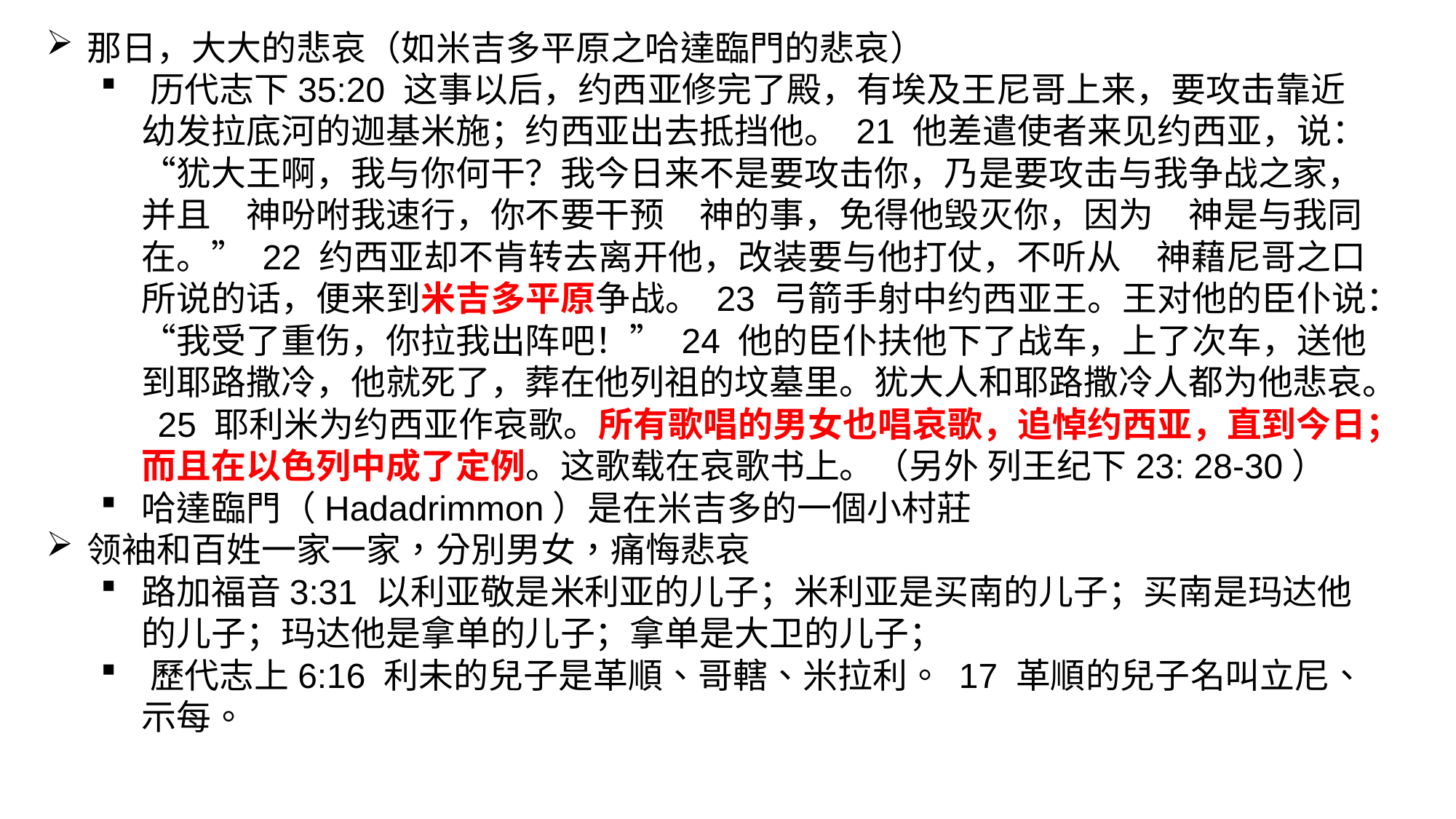

那日，大大的悲哀（如米吉多平原之哈達臨門的悲哀）
‪‪历代志下‬35:20 这事以后，约西亚修完了殿，有埃及王尼哥上来，要攻击靠近幼发拉底河的迦基米施；约西亚出去抵挡他。 21 他差遣使者来见约西亚，说：“犹大王啊，我与你何干？我今日来不是要攻击你，乃是要攻击与我争战之家，并且　神吩咐我速行，你不要干预　神的事，免得他毁灭你，因为　神是与我同在。” 22 约西亚却不肯转去离开他，改装要与他打仗，不听从　神藉尼哥之口所说的话，便来到米吉多平原争战。 23 弓箭手射中约西亚王。王对他的臣仆说：“我受了重伤，你拉我出阵吧！” 24 他的臣仆扶他下了战车，上了次车，送他到耶路撒冷，他就死了，葬在他列祖的坟墓里。犹大人和耶路撒冷人都为他悲哀。 25 耶利米为约西亚作哀歌。所有歌唱的男女也唱哀歌，追悼约西亚，直到今日；而且在以色列中成了定例。这歌载在哀歌书上。（另外 列王纪下‬23: 28-30）
哈達臨門（Hadadrimmon）是在米吉多的一個小村莊
领袖和‪百姓一家一家，分別男女，痛悔悲哀
路加福音‬3:31 以利亚敬是米利亚的儿子；米利亚是买南的儿子；买南是玛达他的儿子；玛达他是拿单的儿子；拿单是大卫的儿子；
‪歷代志上‬6:16 利未的兒子是革順、哥轄、米拉利。 17 革順的兒子名叫立尼、示每。